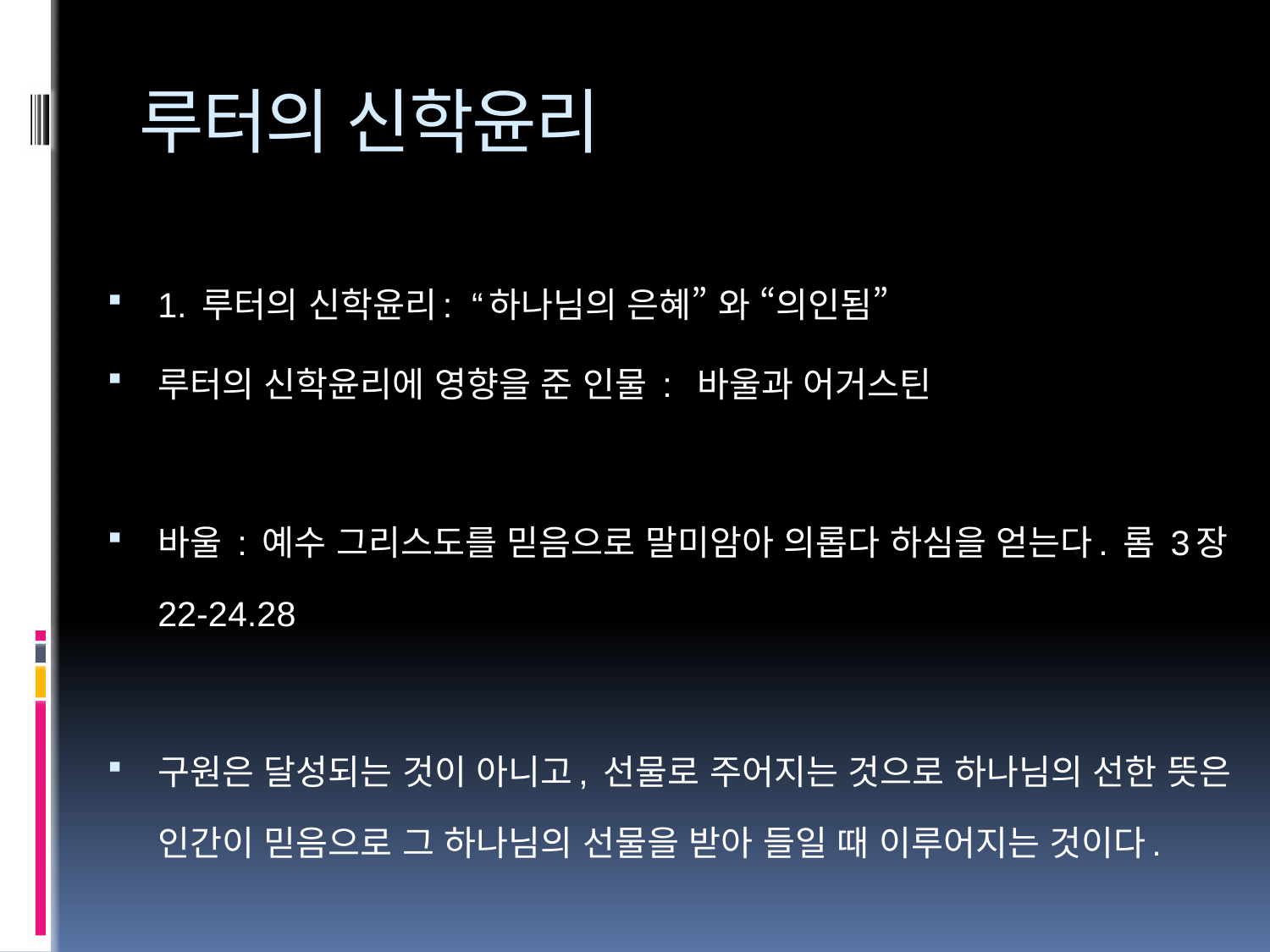

# 루터의 신학윤리
1. 루터의 신학윤리:  “하나님의 은혜” 와 “의인됨”
루터의 신학윤리에 영향을 준 인물 :  바울과 어거스틴

바울 : 예수 그리스도를 믿음으로 말미암아 의롭다 하심을 얻는다. 롬 3장 22-24.28

구원은 달성되는 것이 아니고, 선물로 주어지는 것으로 하나님의 선한 뜻은 인간이 믿음으로 그 하나님의 선물을 받아 들일 때 이루어지는 것이다.